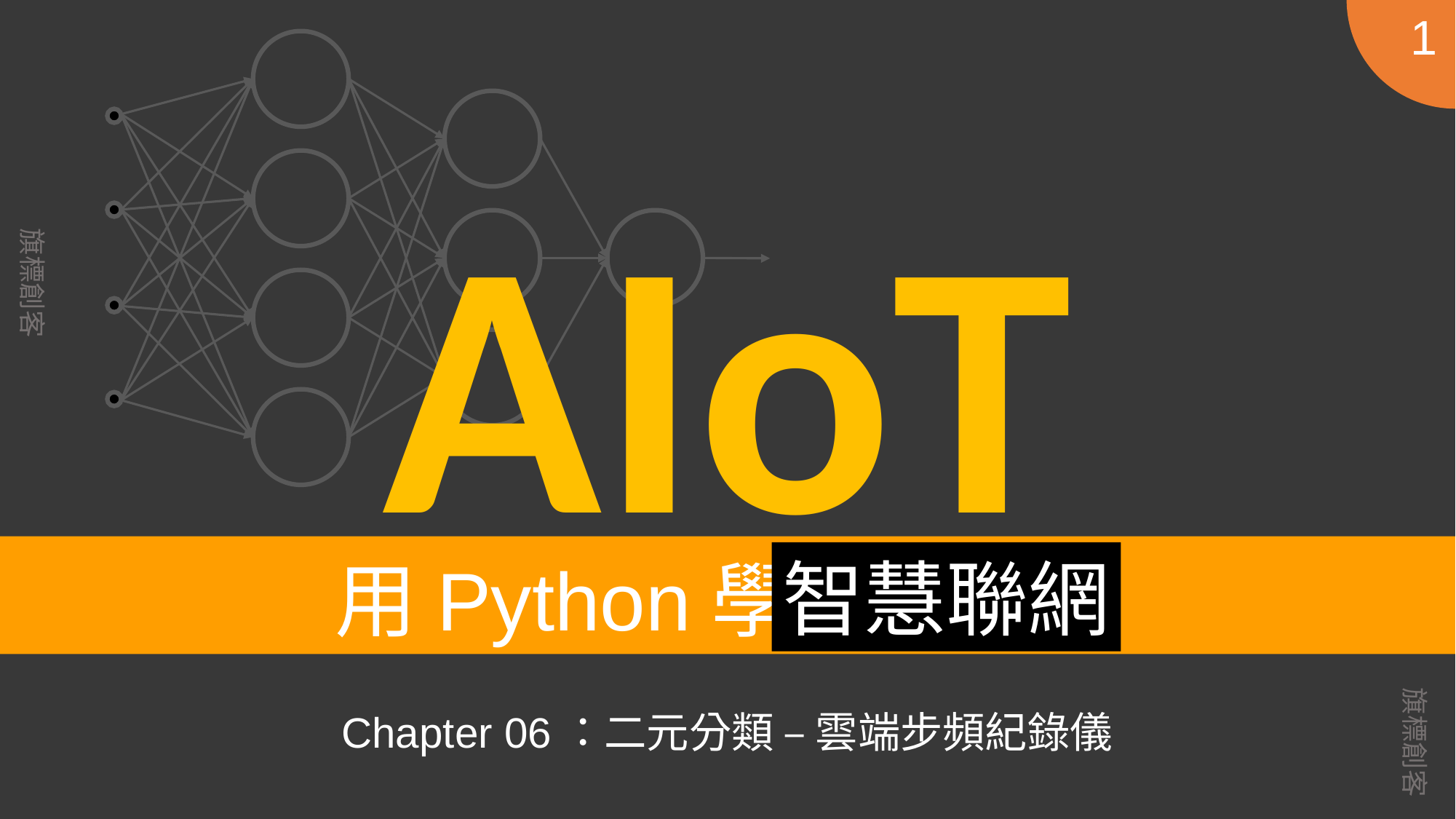

AIoT
# 用Python學智慧聯網
智慧聯網
Chapter 06：二元分類 – 雲端步頻紀錄儀